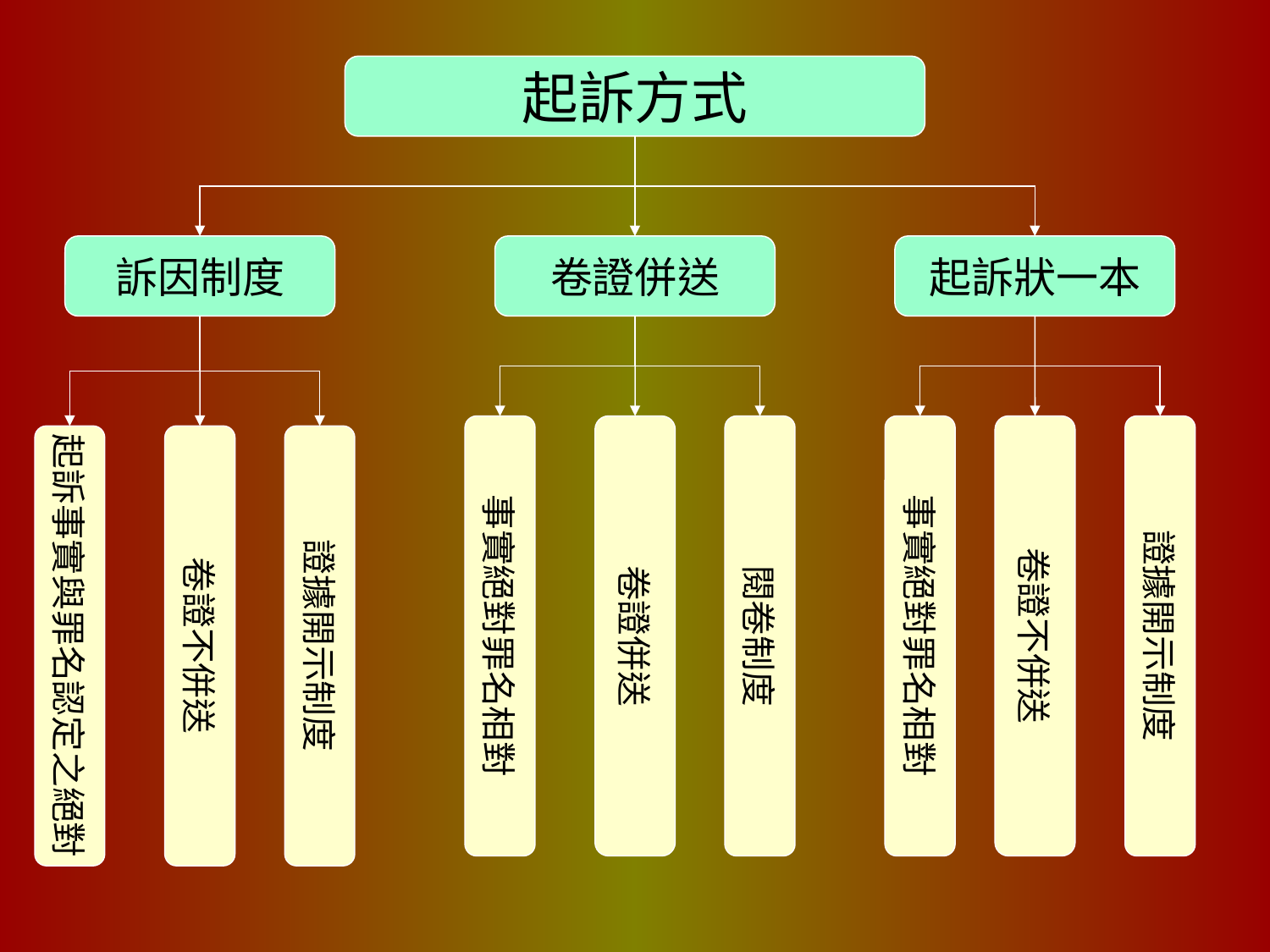

起訴方式
訴因制度
卷證併送
起訴狀一本
事實絕對罪名相對
卷證併送
閱卷制度
事實絕對罪名相對
卷證不併送
證據開示制度
起訴事實與罪名認定之絕對
卷證不併送
證據開示制度